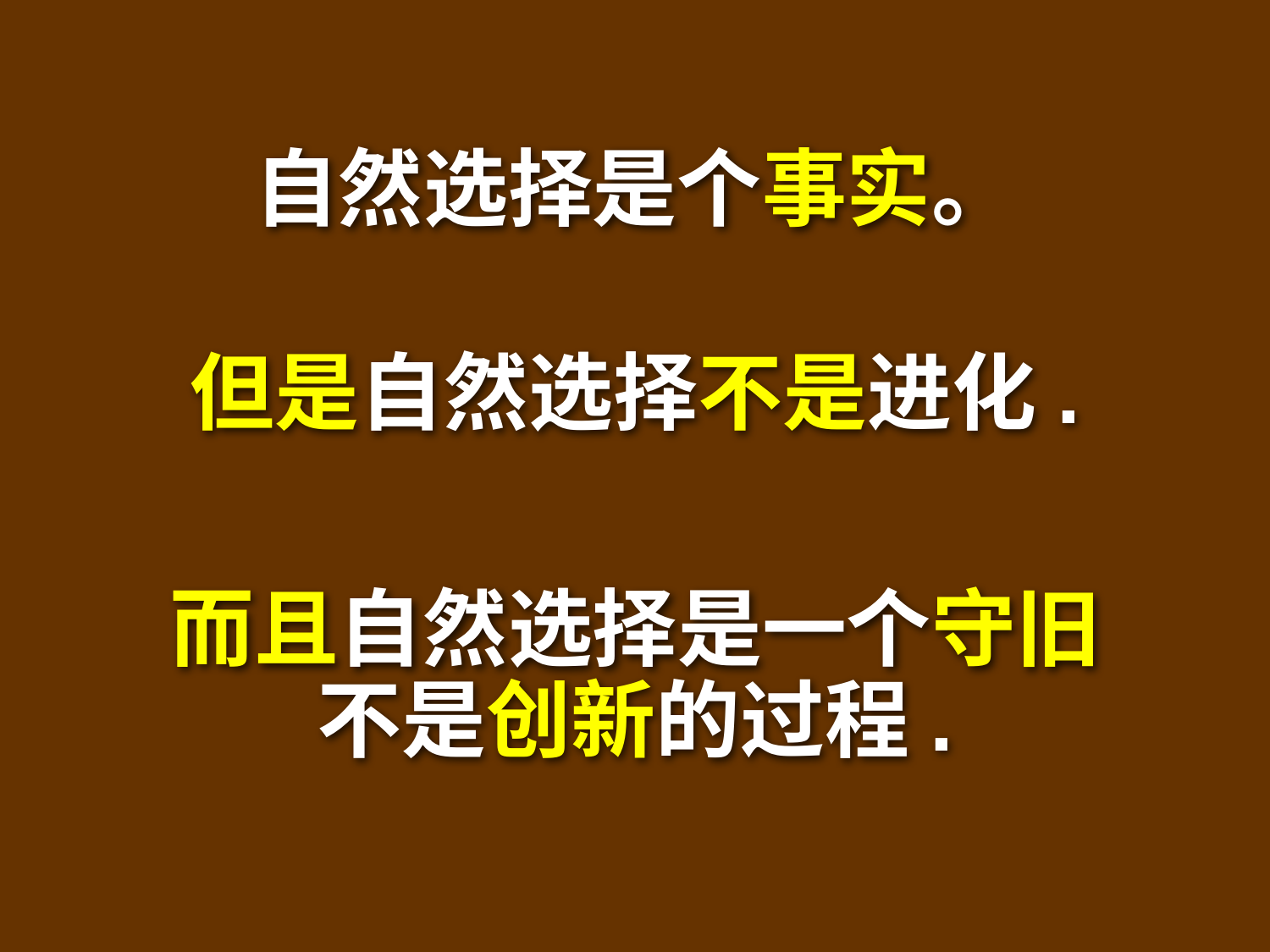

# 自然选择是个事实。
但是自然选择不是进化.
而且自然选择是一个守旧 不是创新的过程.